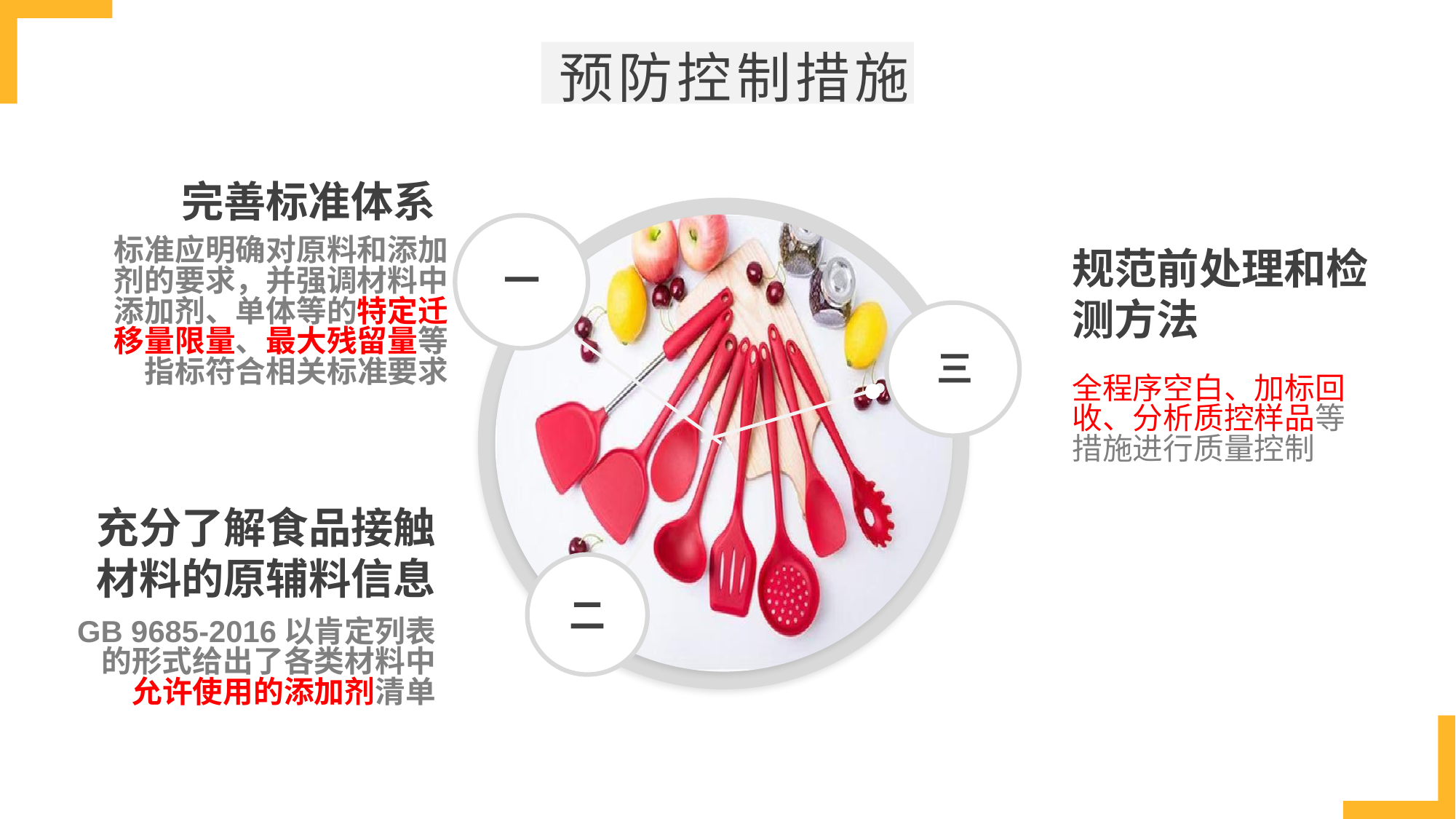

预防控制措施
完善标准体系

标准应明确对原料和添加剂的要求，并强调材料中添加剂、单体等的特定迁移量限量、最大残留量等指标符合相关标准要求
规范前处理和检测方法
一

三
全程序空白、加标回收、分析质控样品等措施进行质量控制
充分了解食品接触材料的原辅料信息

二
GB 9685-2016以肯定列表的形式给出了各类材料中允许使用的添加剂清单